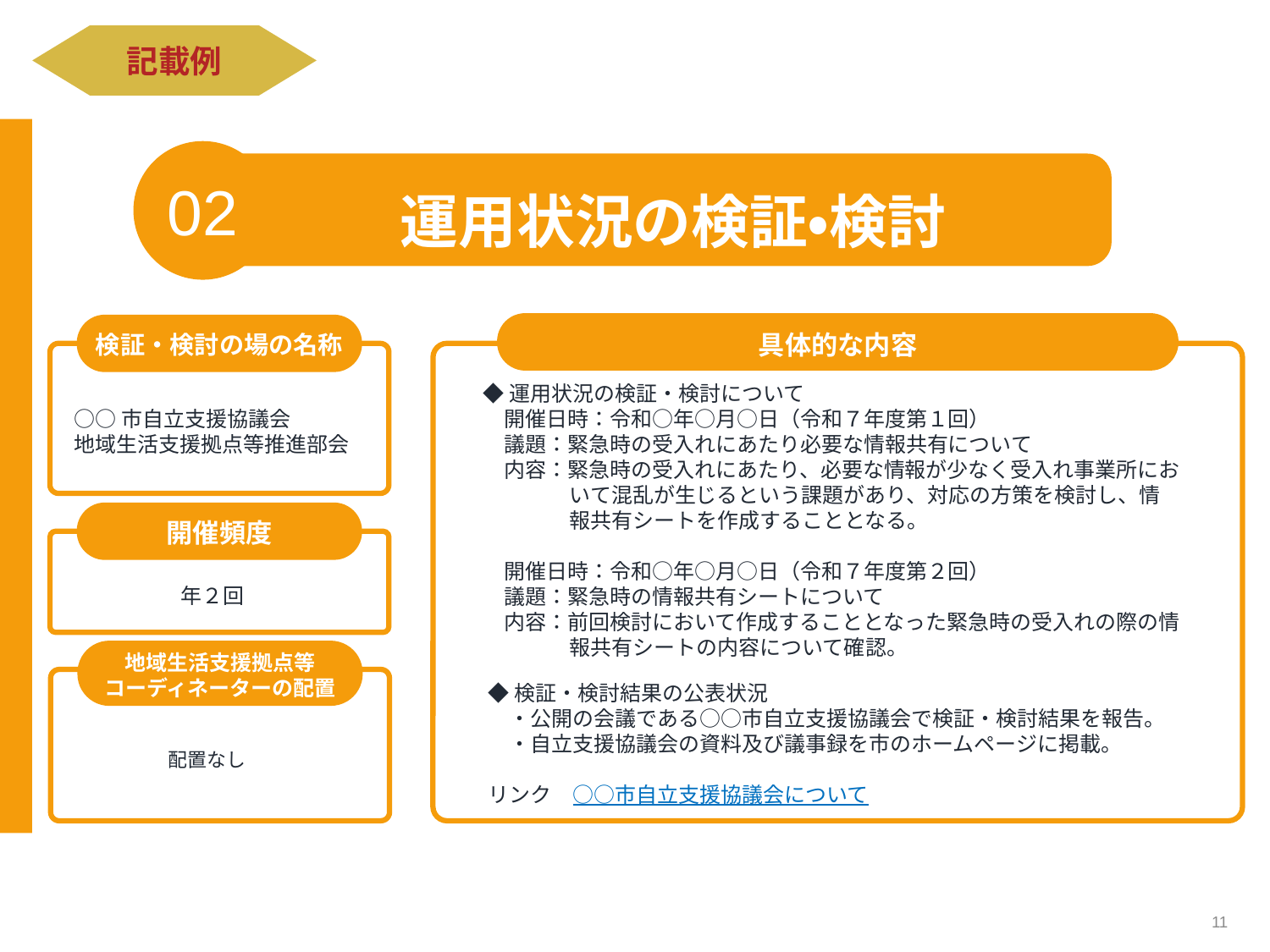

記載例

02

運用状況の検証・検討
具体的な内容
検証・検討の場の名称

◆運用状況の検証・検討について
　開催日時：令和○年○月○日（令和７年度第１回）
　議題：緊急時の受入れにあたり必要な情報共有について
　内容：緊急時の受入れにあたり、必要な情報が少なく受入れ事業所において混乱が生じるという課題があり、対応の方策を検討し、情報共有シートを作成することとなる。

　開催日時：令和○年○月○日（令和７年度第２回）
　議題：緊急時の情報共有シートについて
　内容：前回検討において作成することとなった緊急時の受入れの際の情報共有シートの内容について確認。

○○市自立支援協議会
地域生活支援拠点等推進部会
開催頻度

年２回
地域生活支援拠点等
コーディネーターの配置

◆検証・検討結果の公表状況
　・公開の会議である○○市自立支援協議会で検証・検討結果を報告。
　・自立支援協議会の資料及び議事録を市のホームページに掲載。

リンク　○○市自立支援協議会について
配置なし
11